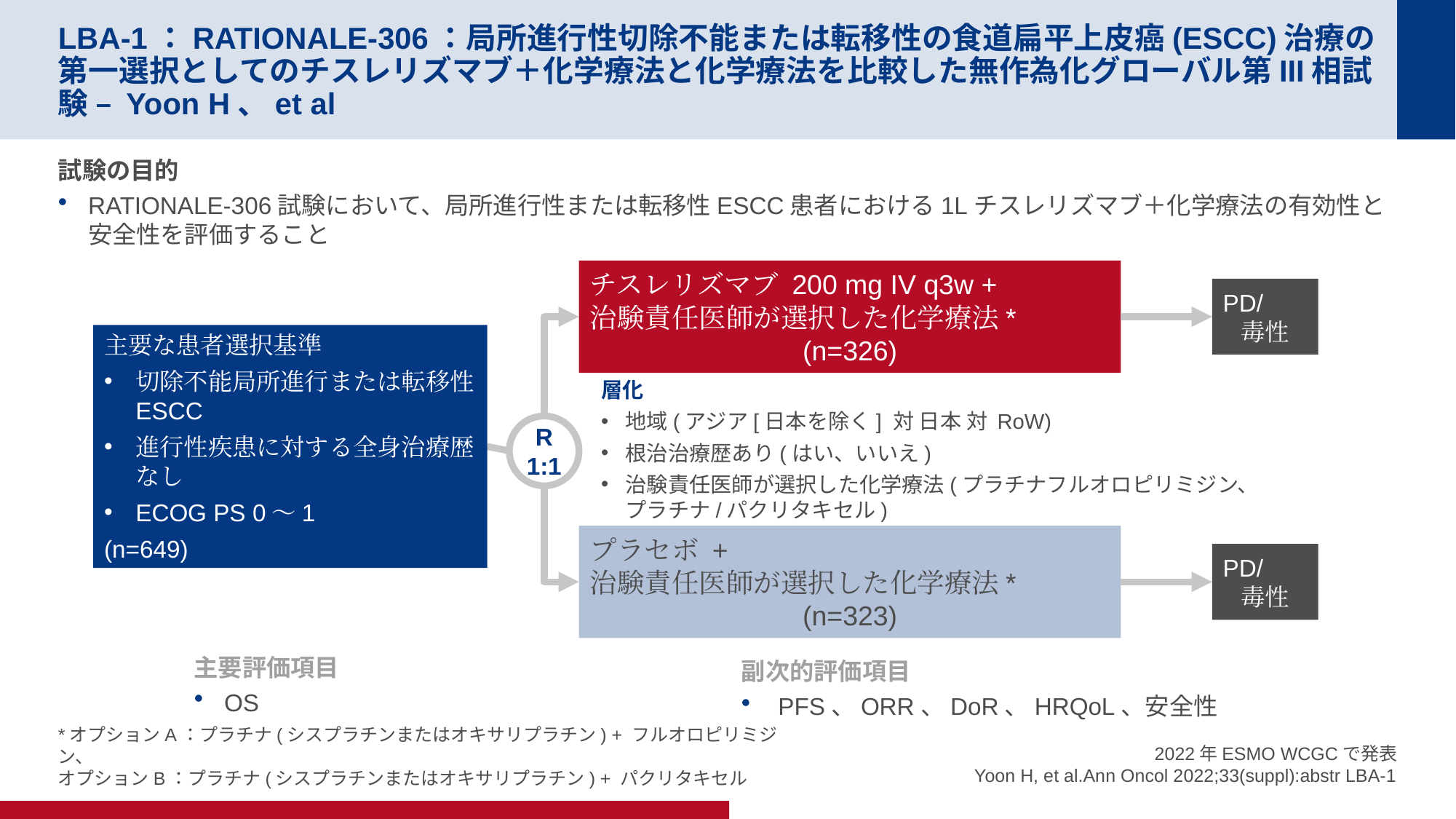

# LBA-1：RATIONALE-306：局所進行性切除不能または転移性の食道扁平上皮癌(ESCC)治療の第一選択としてのチスレリズマブ＋化学療法と化学療法を比較した無作為化グローバル第III相試験 – Yoon H、et al
試験の目的
RATIONALE-306試験において、局所進行性または転移性ESCC患者における1Lチスレリズマブ＋化学療法の有効性と安全性を評価すること
チスレリズマブ 200 mg IV q3w +
治験責任医師が選択した化学療法*
(n=326)
PD/
毒性
主要な患者選択基準
切除不能局所進行または転移性ESCC
進行性疾患に対する全身治療歴なし
ECOG PS 0～1
(n=649)
層化
地域(アジア[日本を除く] 対 日本 対 RoW)
根治治療歴あり(はい、いいえ)
治験責任医師が選択した化学療法(プラチナフルオロピリミジン、プラチナ/パクリタキセル)
R
1:1
プラセボ +
治験責任医師が選択した化学療法*
(n=323)
PD/
毒性
主要評価項目
OS
副次的評価項目
 PFS、ORR、DoR、HRQoL、安全性
2022年ESMO WCGCで発表
Yoon H, et al.Ann Oncol 2022;33(suppl):abstr LBA-1
*オプションA：プラチナ(シスプラチンまたはオキサリプラチン) + フルオロピリミジン、
オプションB：プラチナ(シスプラチンまたはオキサリプラチン) + パクリタキセル